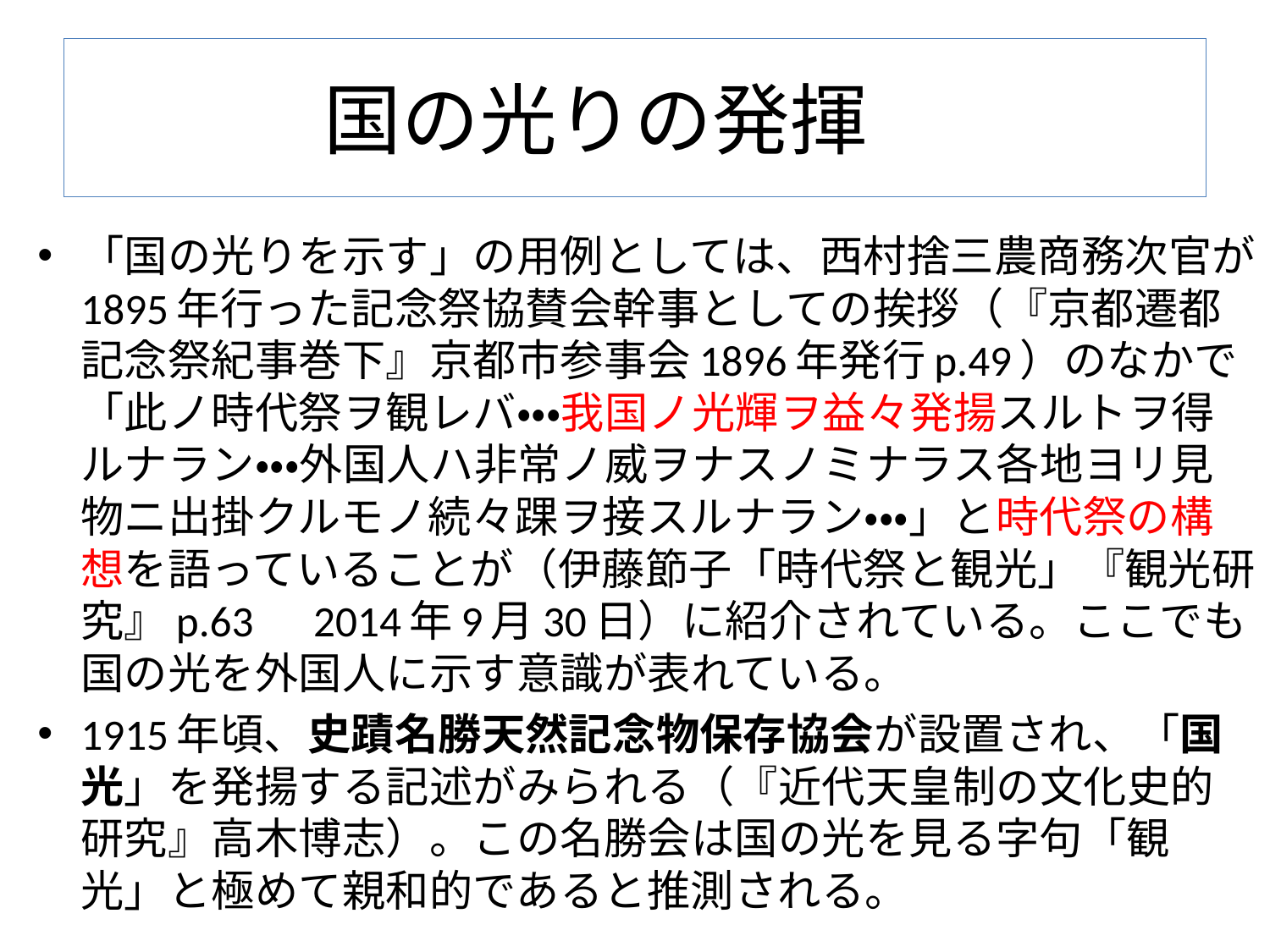

# 国の光りの発揮
「国の光りを示す」の用例としては、西村捨三農商務次官が1895年行った記念祭協賛会幹事としての挨拶（『京都遷都記念祭紀事巻下』京都市参事会1896年発行p.49）のなかで「此ノ時代祭ヲ観レバ・・・我国ノ光輝ヲ益々発揚スルトヲ得ルナラン・・・外国人ハ非常ノ威ヲナスノミナラス各地ヨリ見物ニ出掛クルモノ続々踝ヲ接スルナラン・・・」と時代祭の構想を語っていることが（伊藤節子「時代祭と観光」『観光研究』p.63　2014年9月30日）に紹介されている。ここでも国の光を外国人に示す意識が表れている。
1915年頃、史蹟名勝天然記念物保存協会が設置され、「国光」を発揚する記述がみられる（『近代天皇制の文化史的研究』高木博志）。この名勝会は国の光を見る字句「観光」と極めて親和的であると推測される。